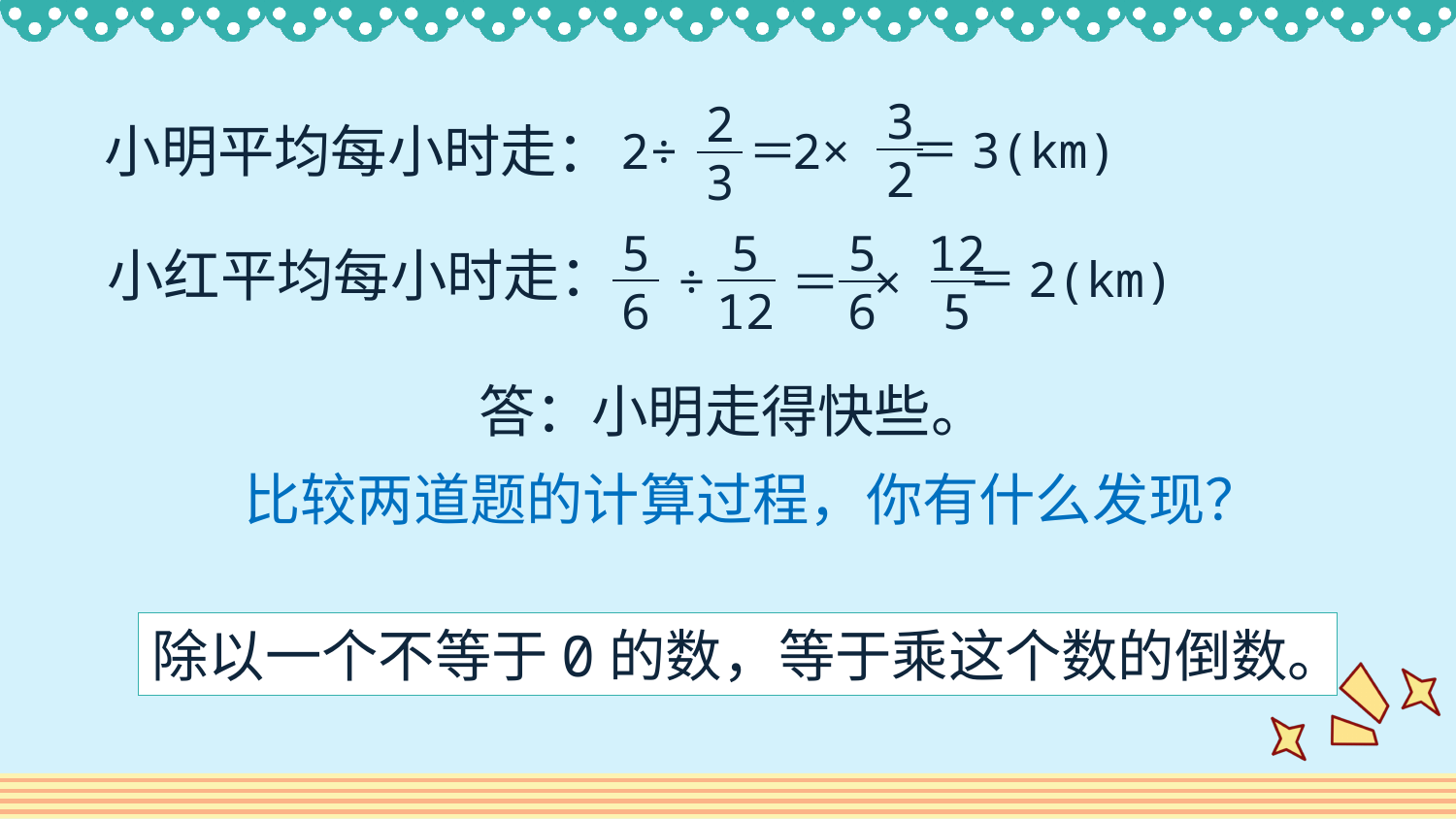

3
2
2×
2
3
2÷  ＝
小明平均每小时走：
＝3(km)
5
6
5
12
2÷
5
6
＝  ×
12
5
小红平均每小时走：
＝2(km)
答：小明走得快些。
比较两道题的计算过程，你有什么发现？
除以一个不等于0的数，等于乘这个数的倒数。